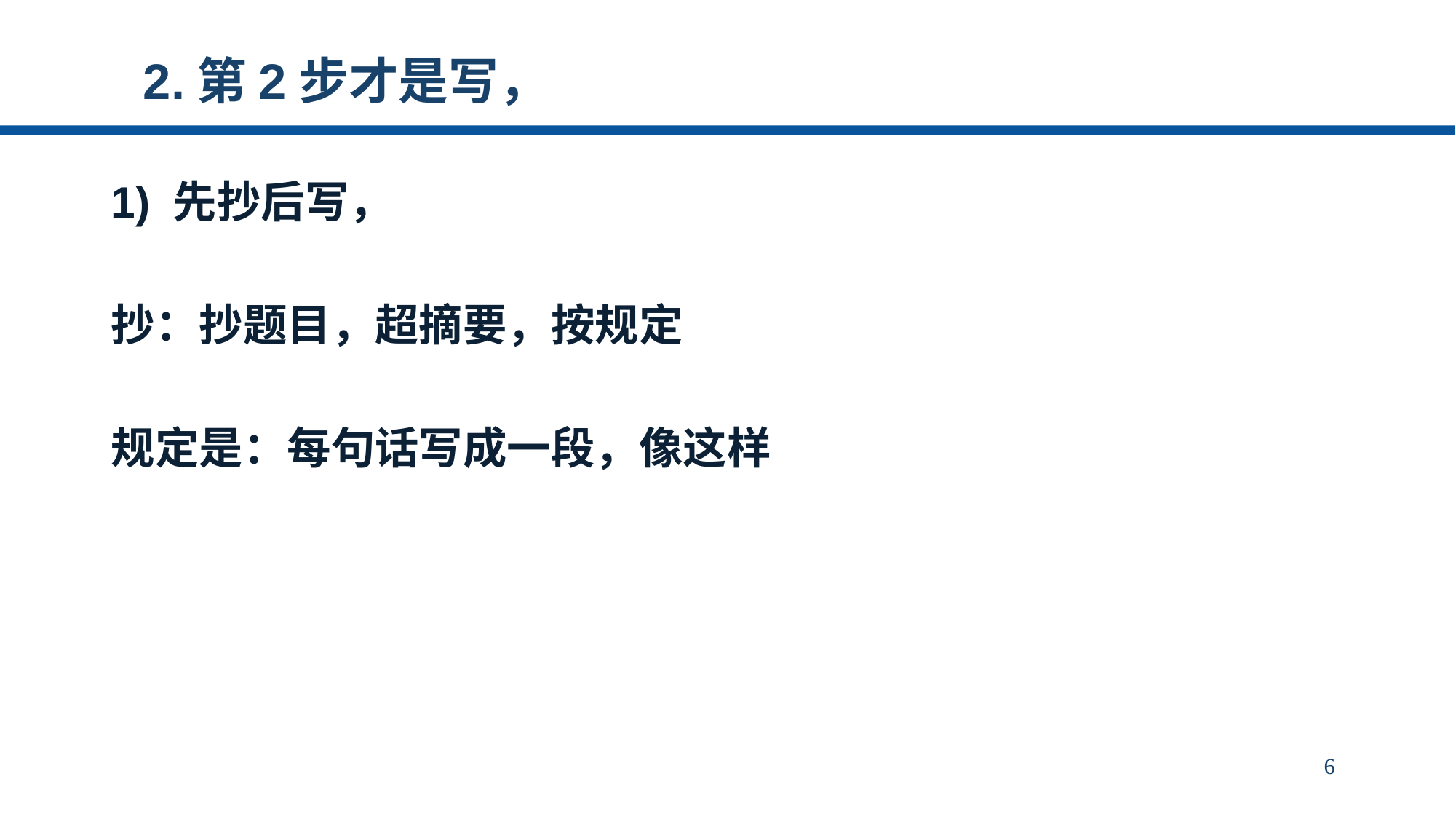

# 2.第2步才是写，
1) 先抄后写，

抄：抄题目，超摘要，按规定

规定是：每句话写成一段，像这样
6